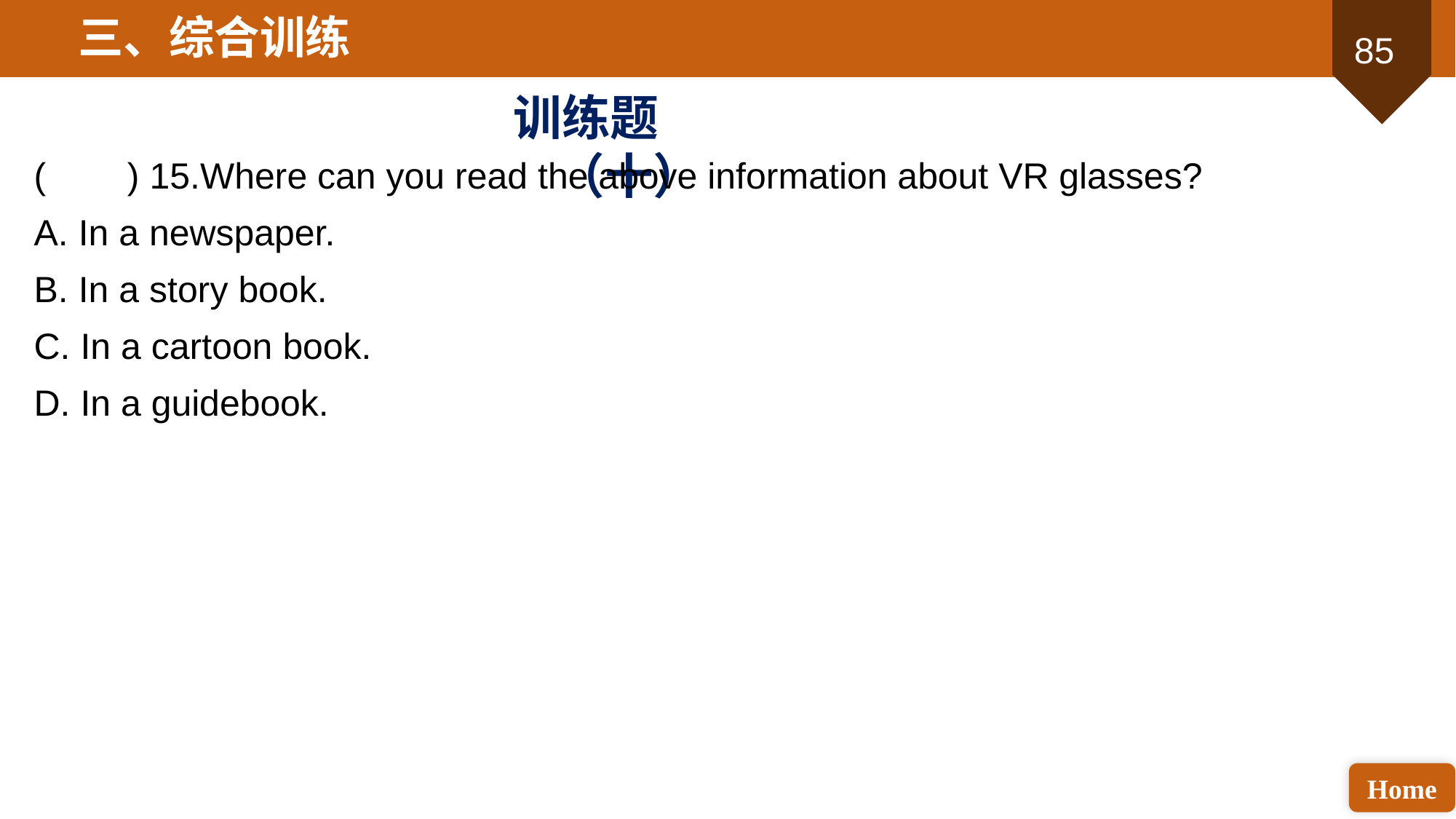

三、综合训练
训练题（十）
(        ) 15.Where can you read the above information about VR glasses?
A. In a newspaper.
B. In a story book.
C. In a cartoon book.
D. In a guidebook.